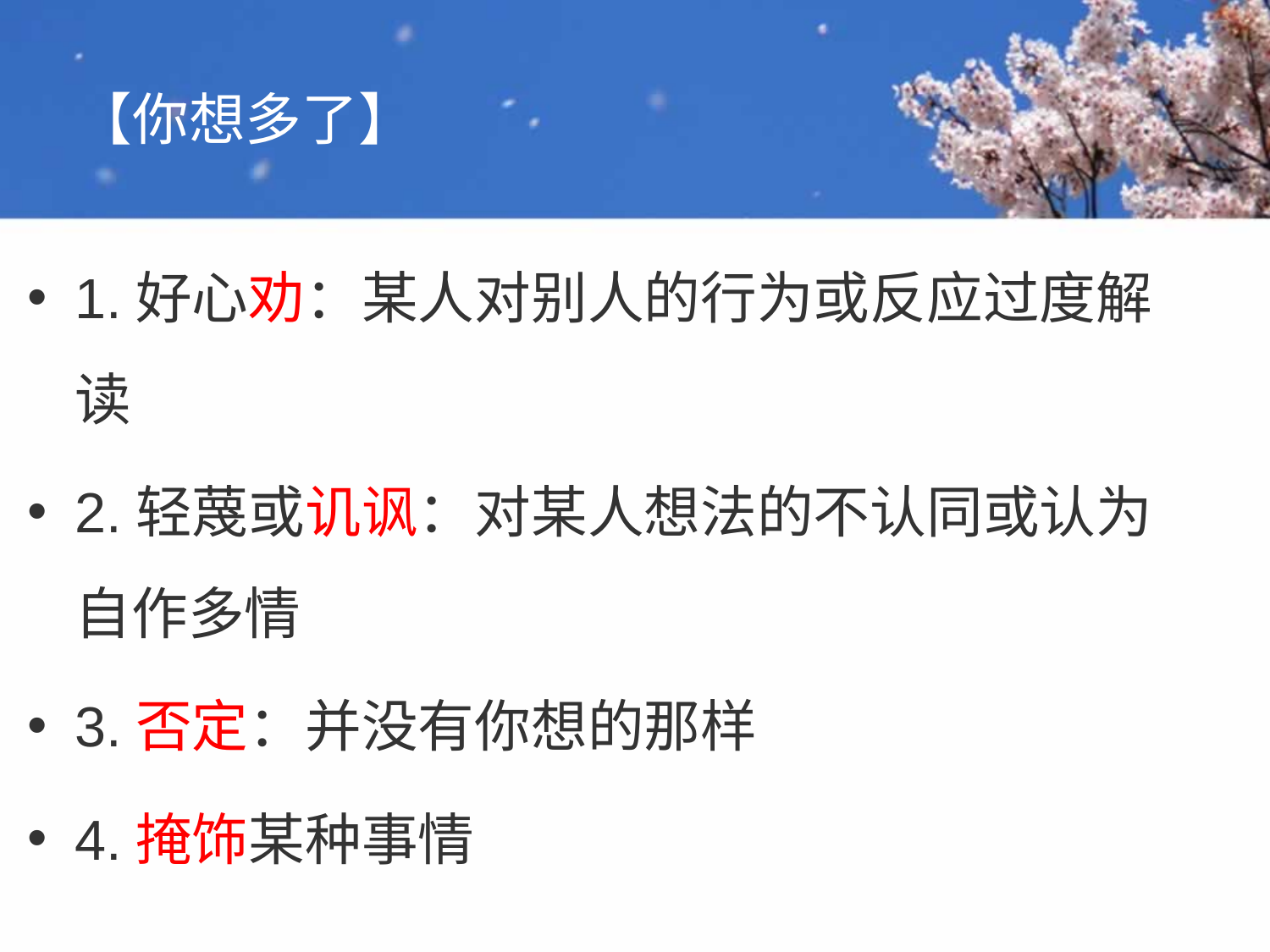

# 【你想多了】
1.好心劝：某人对别人的行为或反应过度解读
2.轻蔑或讥讽：对某人想法的不认同或认为自作多情
3.否定：并没有你想的那样
4.掩饰某种事情